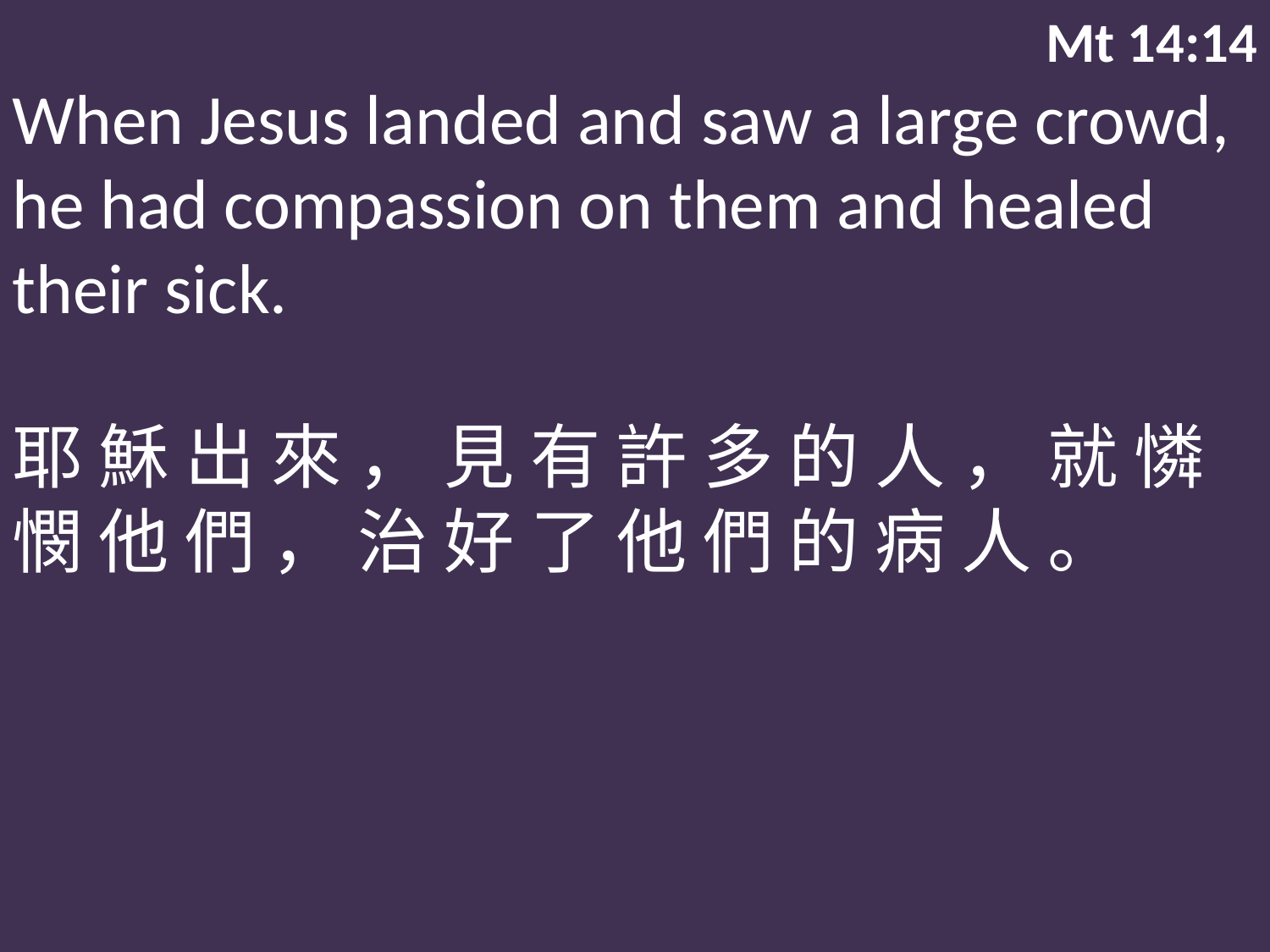

Mt 14:14
When Jesus landed and saw a large crowd, he had compassion on them and healed their sick.

耶 穌 出 來 ， 見 有 許 多 的 人 ， 就 憐 憫 他 們 ， 治 好 了 他 們 的 病 人 。